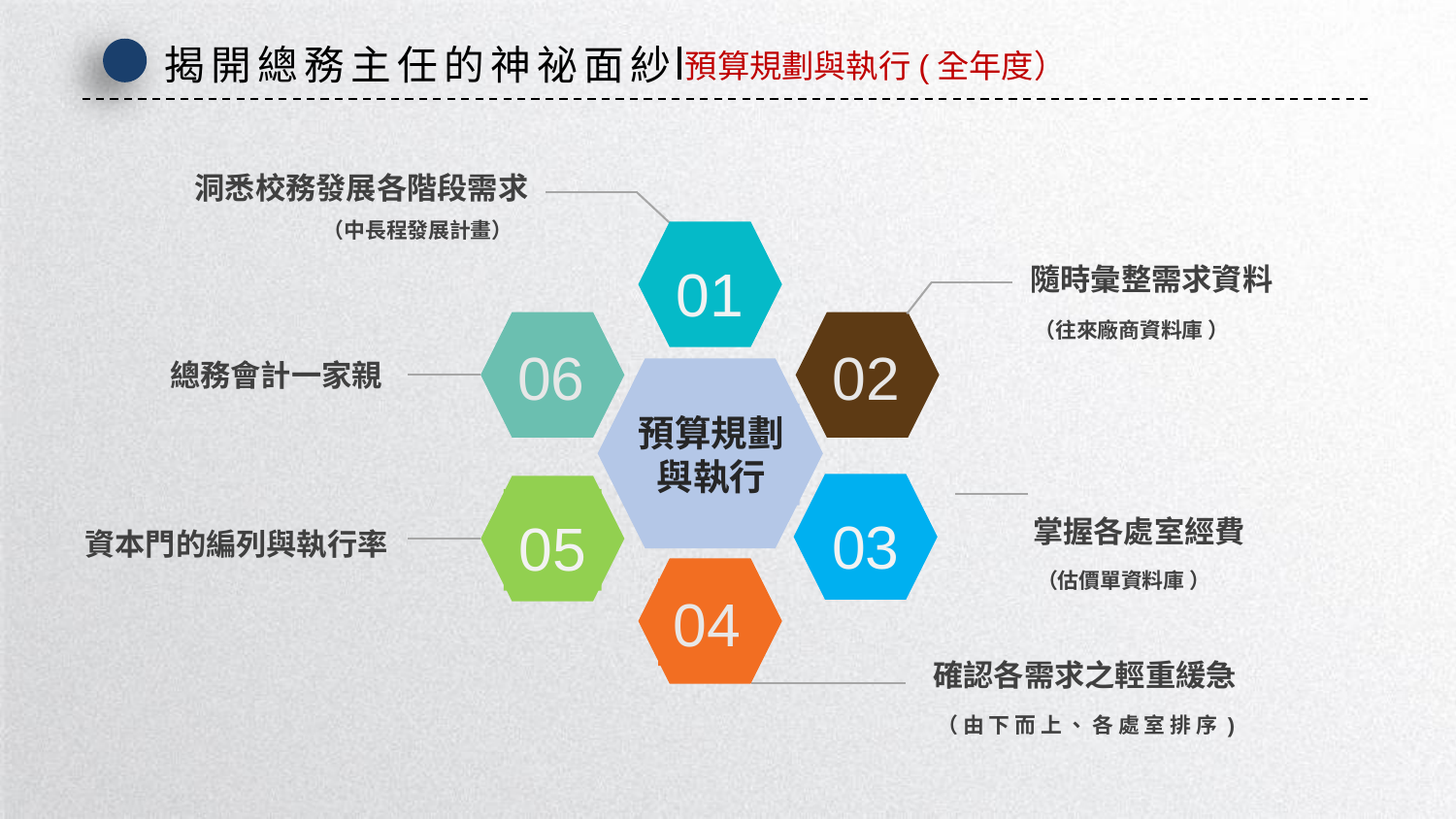

揭開總務主任的神祕面紗

預算規劃與執行(全年度）
洞悉校務發展各階段需求
（中長程發展計畫）

01
隨時彙整需求資料
（往來廠商資料庫 ）

06

02
總務會計一家親

預算規劃與執行

03

05
掌握各處室經費
資本門的編列與執行率
（估價單資料庫 ）

04
確認各需求之輕重緩急
（ 由 下 而 上 、 各 處 室 排 序 )